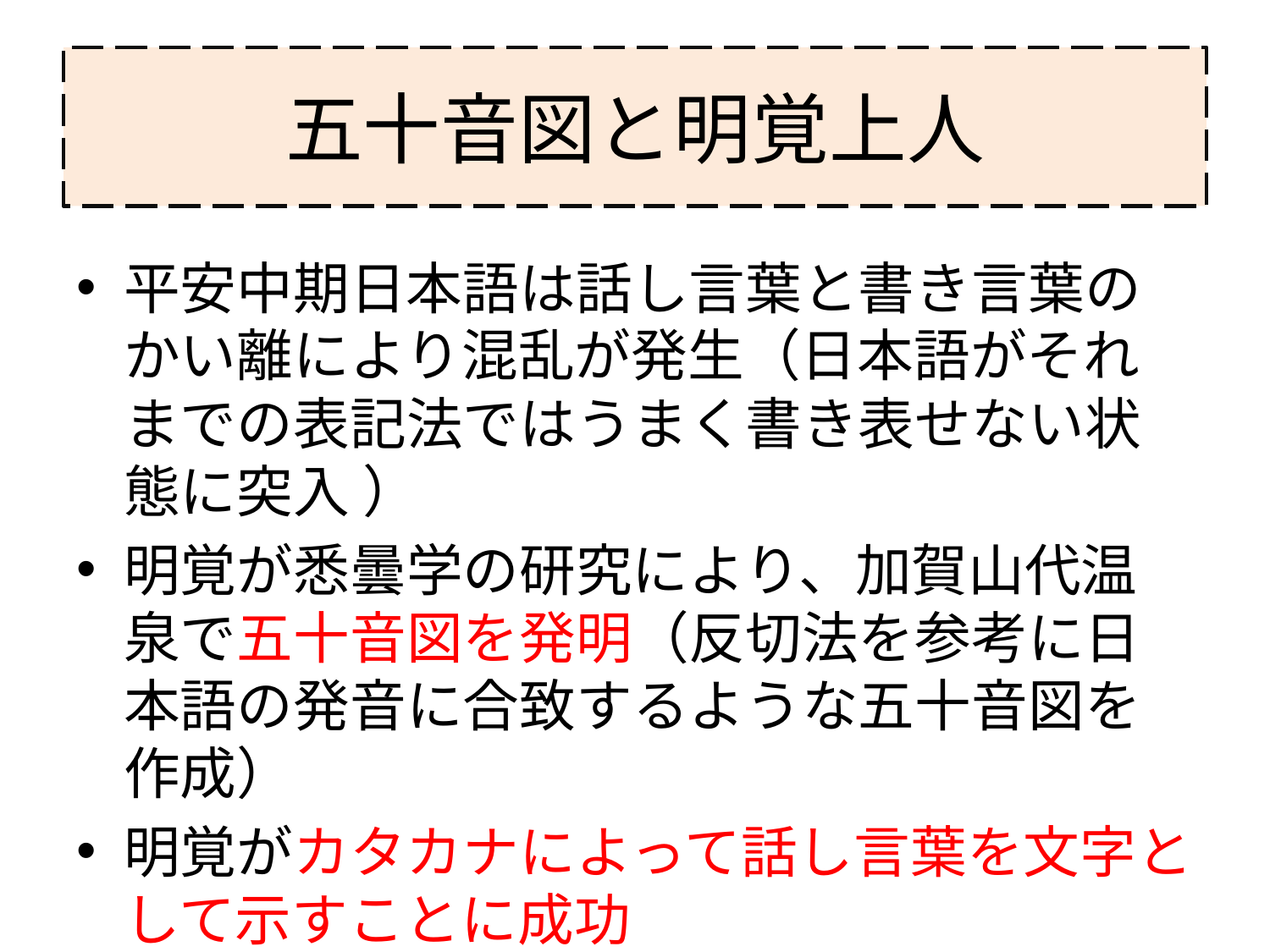

# 五十音図と明覚上人
平安中期日本語は話し言葉と書き言葉のかい離により混乱が発生（日本語がそれまでの表記法ではうまく書き表せない状態に突入 ）
明覚が悉曇学の研究により、加賀山代温泉で五十音図を発明（反切法を参考に日本語の発音に合致するような五十音図を作成）
明覚がカタカナによって話し言葉を文字として示すことに成功